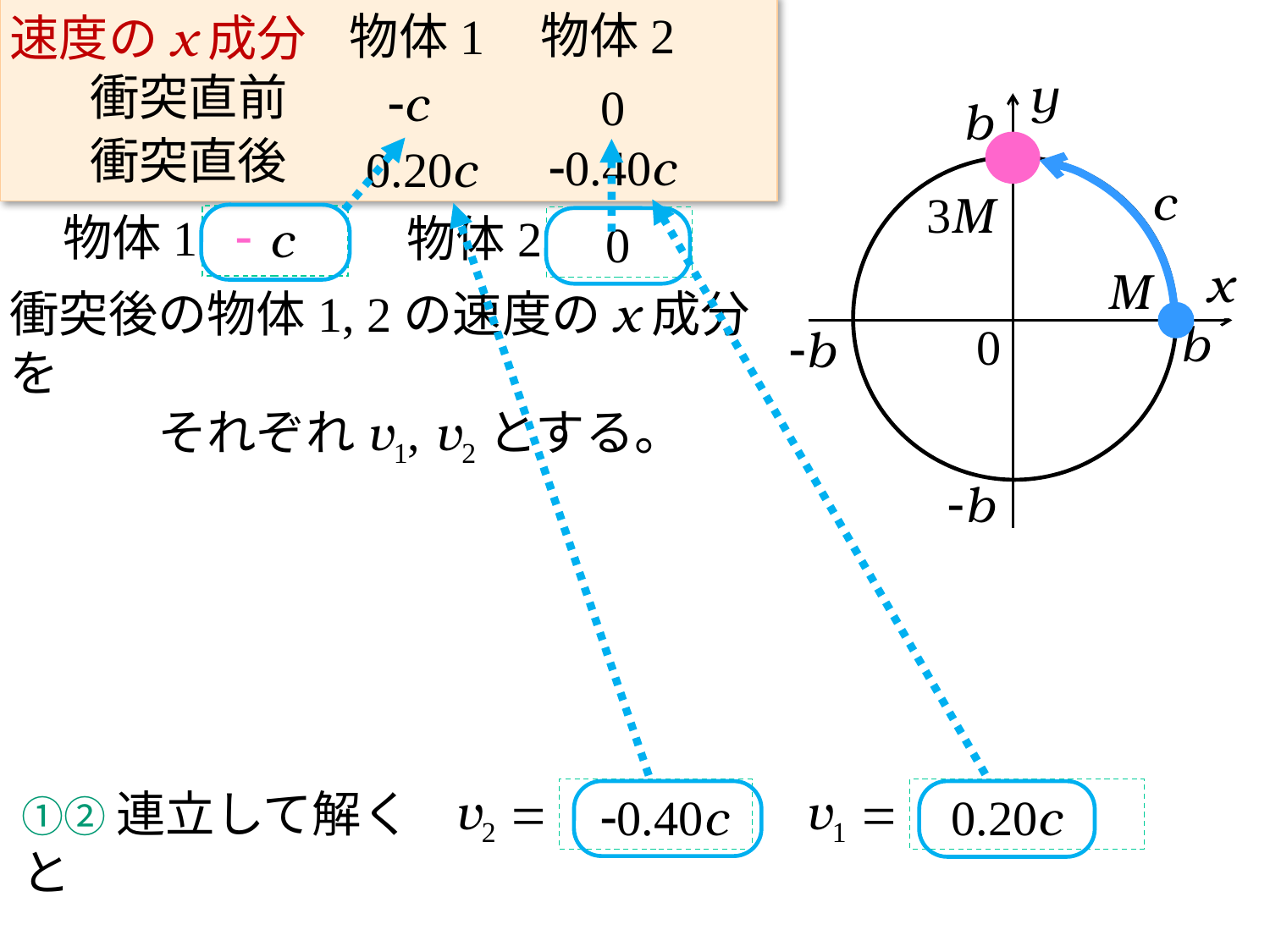

物体2
物体1
速度のx成分
y
x
0
b

c
3M
M
b
−b
−b
衝突直前
−c
0

衝突直後
−0.40c
0.20c

−

物体1
物体2
c

0

衝突後の物体1, 2の速度のx成分を
　　　それぞれv1, v2とする。

v2
v1
=
=
①②連立して解くと

−0.40c
0.20c